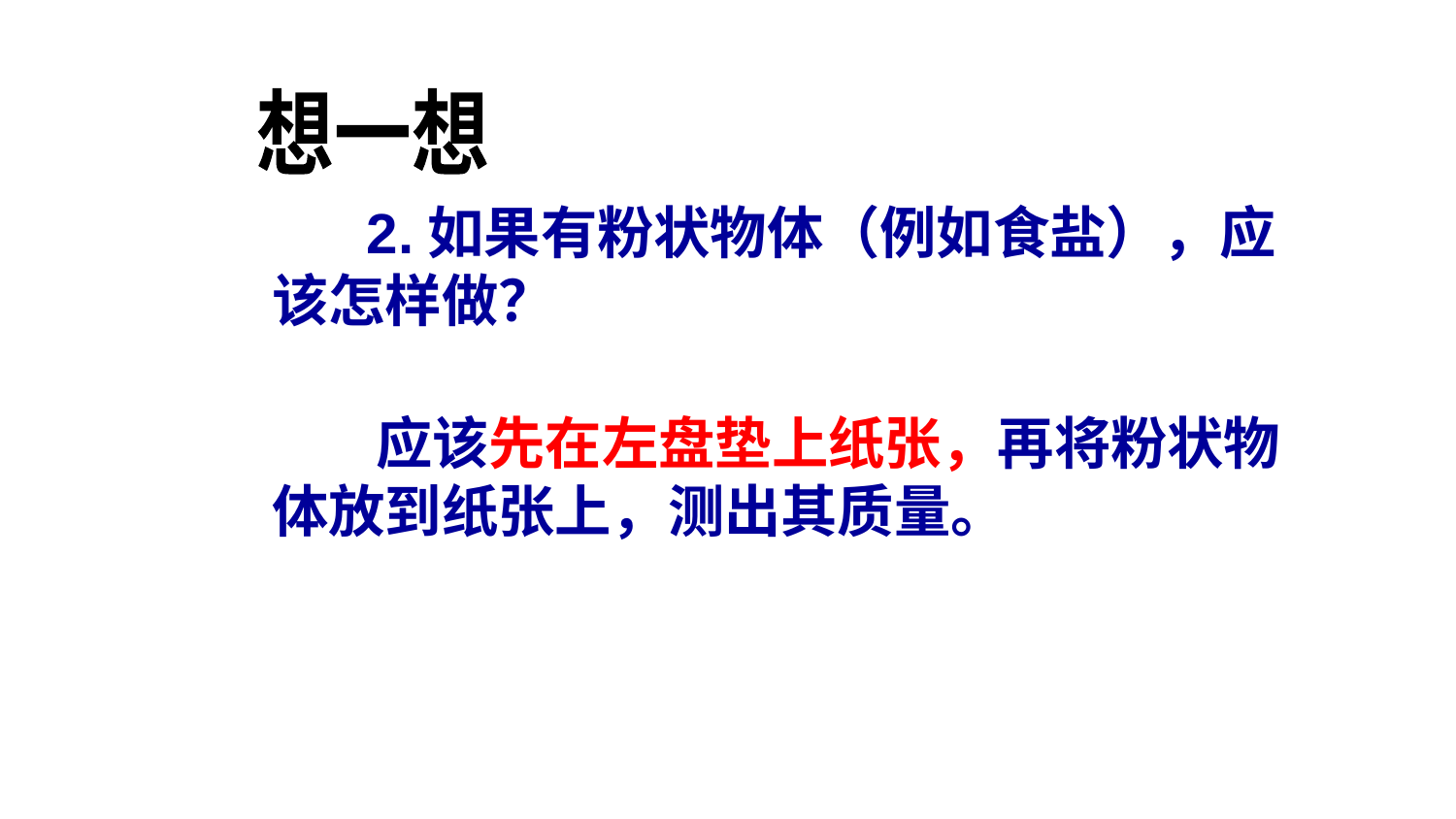

想一想
      2.如果有粉状物体（例如食盐），应该怎样做？
       应该先在左盘垫上纸张，再将粉状物体放到纸张上，测出其质量。